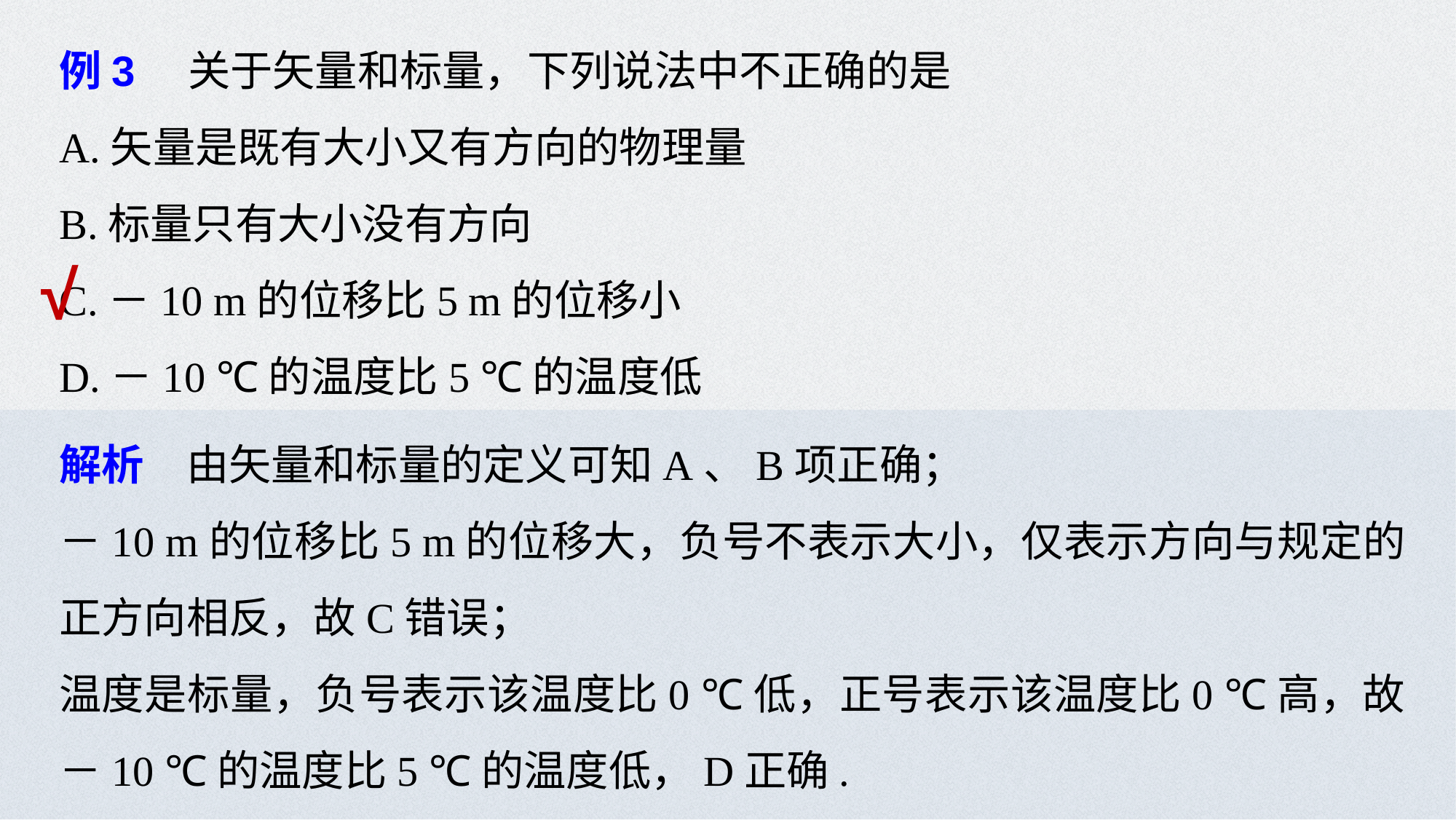

例3　关于矢量和标量，下列说法中不正确的是
A.矢量是既有大小又有方向的物理量
B.标量只有大小没有方向
C.－10 m的位移比5 m的位移小
D.－10 ℃的温度比5 ℃的温度低
√
解析　由矢量和标量的定义可知A、B项正确；
－10 m的位移比5 m的位移大，负号不表示大小，仅表示方向与规定的正方向相反，故C错误；
温度是标量，负号表示该温度比0 ℃低，正号表示该温度比0 ℃高，故－10 ℃的温度比5 ℃的温度低，D正确.